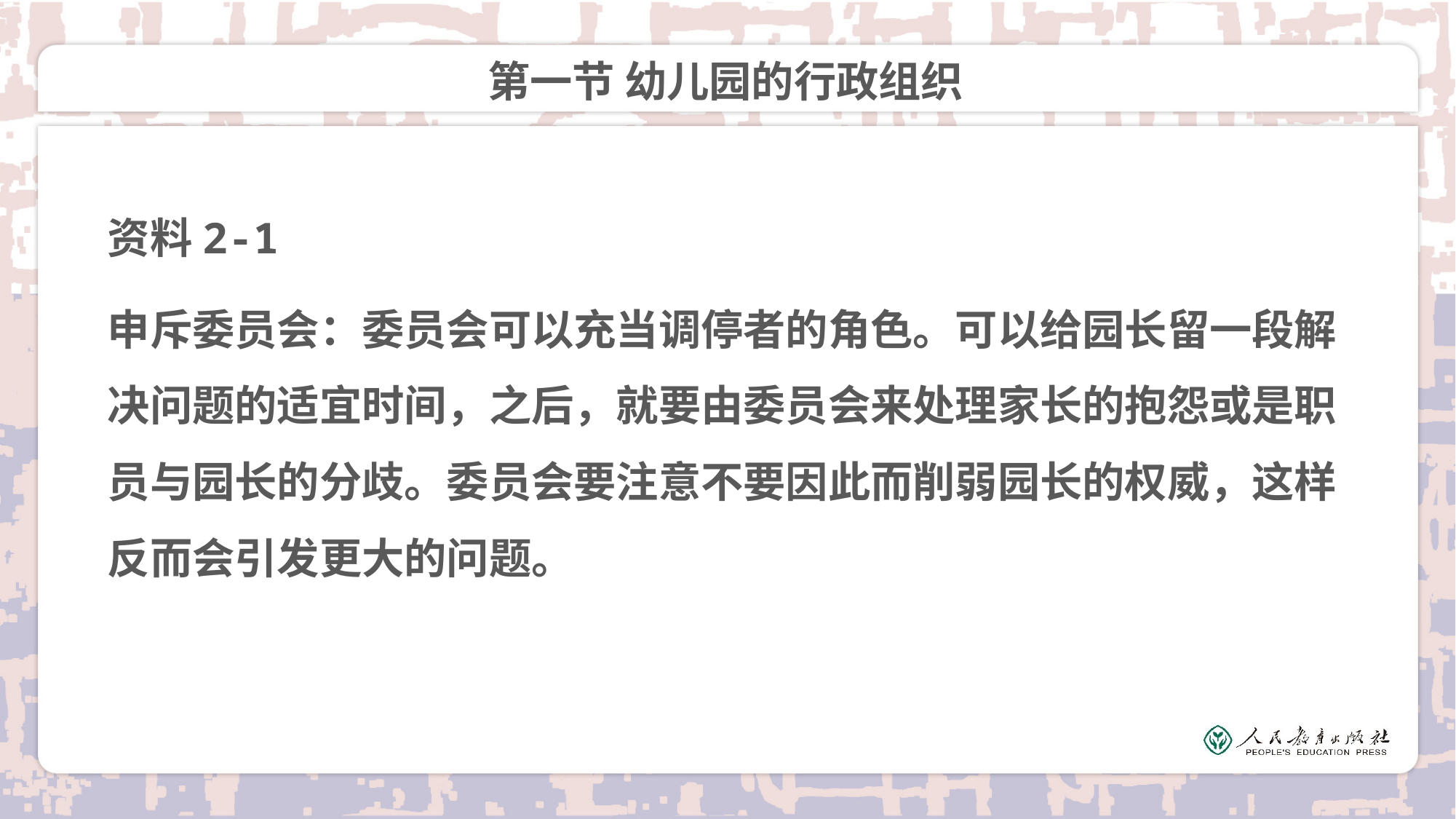

# 第一节 幼儿园的行政组织
资料2-1
申斥委员会：委员会可以充当调停者的角色。可以给园长留一段解决问题的适宜时间，之后，就要由委员会来处理家长的抱怨或是职员与园长的分歧。委员会要注意不要因此而削弱园长的权威，这样反而会引发更大的问题。